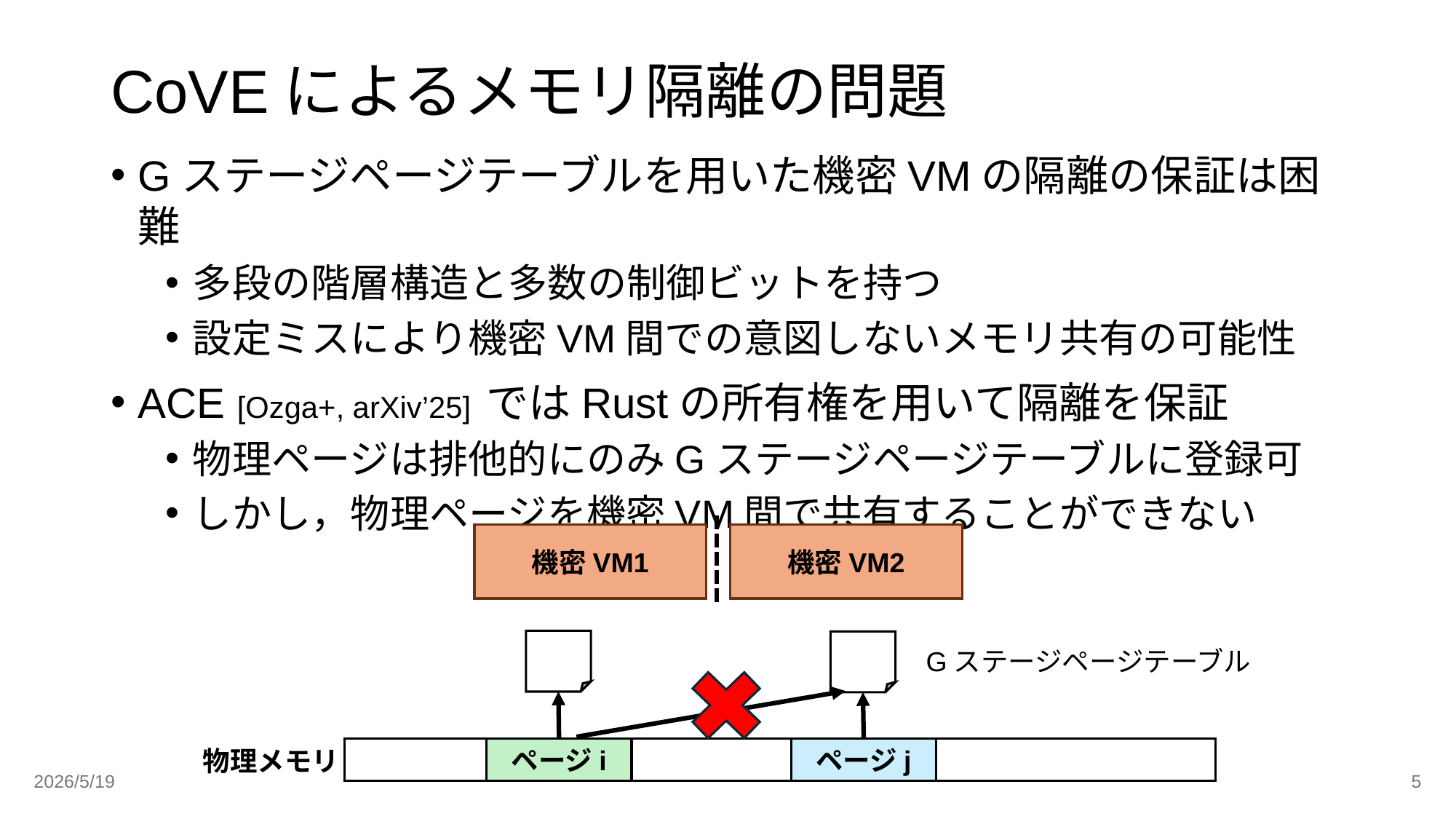

# CoVEによるメモリ隔離の問題
Gステージページテーブルを用いた機密VMの隔離の保証は困難
多段の階層構造と多数の制御ビットを持つ
設定ミスにより機密VM間での意図しないメモリ共有の可能性
ACE [Ozga+, arXiv’25] ではRustの所有権を用いて隔離を保証
物理ページは排他的にのみGステージページテーブルに登録可
しかし，物理ページを機密VM間で共有することができない
機密VM1
機密VM2

Gステージページテーブル

物理メモリ

ページj
ページi
2026/5/19
5